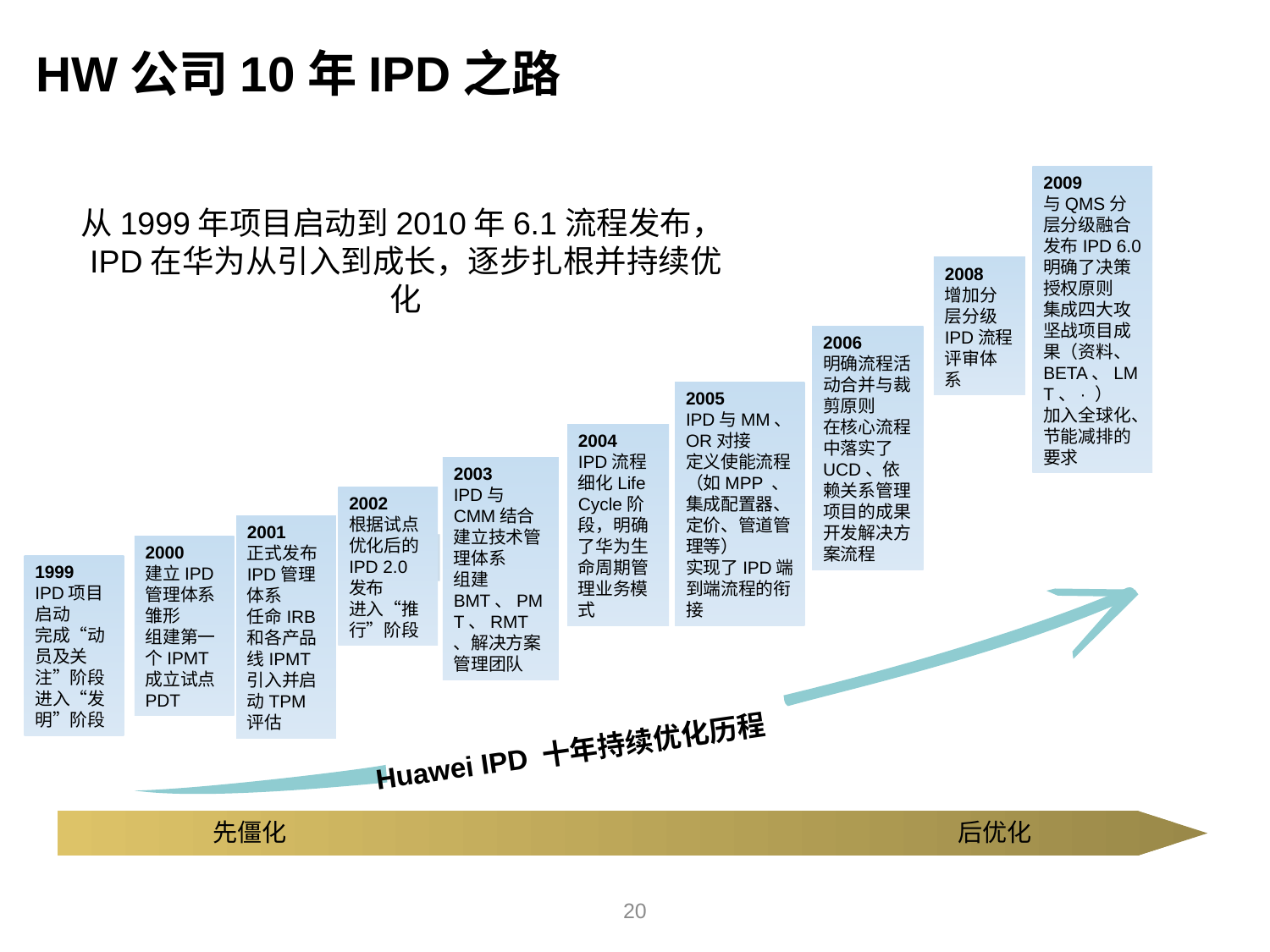

HW公司10年IPD之路
2009
与QMS分层分级融合
发布IPD 6.0
明确了决策授权原则
集成四大攻坚战项目成果（资料、BETA、LMT、· ）
加入全球化、节能减排的要求
从1999年项目启动到2010年6.1流程发布，IPD在华为从引入到成长，逐步扎根并持续优化
2008
增加分层分级IPD流程评审体系
2006
明确流程活动合并与裁剪原则
在核心流程中落实了UCD、依赖关系管理项目的成果
开发解决方案流程
2005
IPD与MM、OR对接
定义使能流程（如MPP 、集成配置器、定价、管道管理等）
实现了IPD端到端流程的衔接
2004
IPD流程细化Life  Cycle阶段，明确了华为生命周期管理业务模式
2003
IPD与CMM结合
建立技术管理体系
组建BMT、PMT、RMT、解决方案管理团队
2002
根据试点优化后的IPD 2.0发布
进入“推行”阶段
2001
正式发布IPD管理体系
任命IRB和各产品线IPMT
引入并启动TPM评估

2000
建立IPD管理体系雏形
组建第一个IPMT
成立试点PDT
1999
IPD项目启动
完成“动员及关注”阶段
进入“发明”阶段

Huawei IPD 十年持续优化历程

先僵化
后优化
20